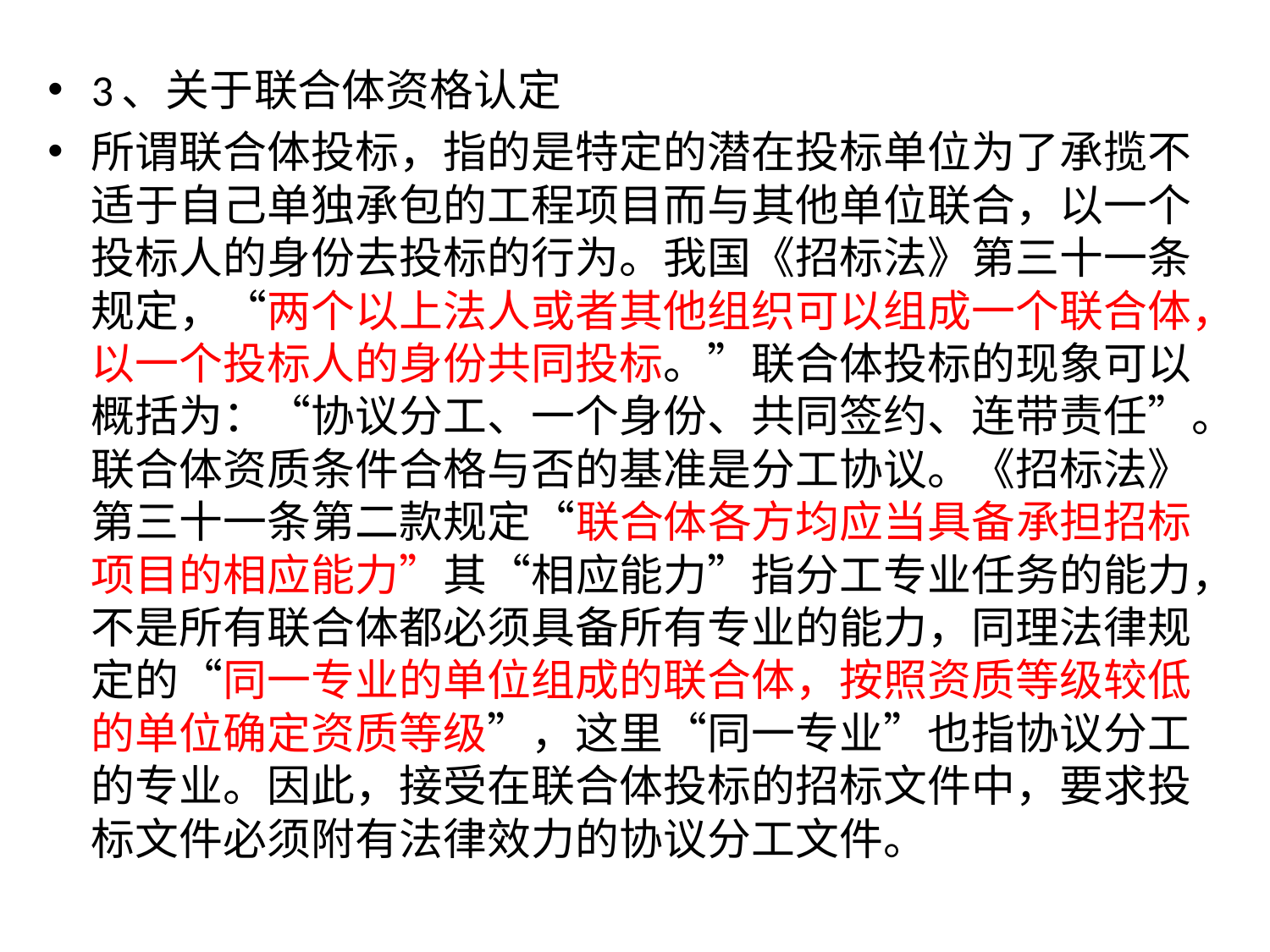

3、关于联合体资格认定
所谓联合体投标，指的是特定的潜在投标单位为了承揽不适于自己单独承包的工程项目而与其他单位联合，以一个投标人的身份去投标的行为。我国《招标法》第三十一条规定，“两个以上法人或者其他组织可以组成一个联合体，以一个投标人的身份共同投标。”联合体投标的现象可以概括为：“协议分工、一个身份、共同签约、连带责任”。联合体资质条件合格与否的基准是分工协议。《招标法》第三十一条第二款规定“联合体各方均应当具备承担招标项目的相应能力”其“相应能力”指分工专业任务的能力，不是所有联合体都必须具备所有专业的能力，同理法律规定的“同一专业的单位组成的联合体，按照资质等级较低的单位确定资质等级”，这里“同一专业”也指协议分工的专业。因此，接受在联合体投标的招标文件中，要求投标文件必须附有法律效力的协议分工文件。